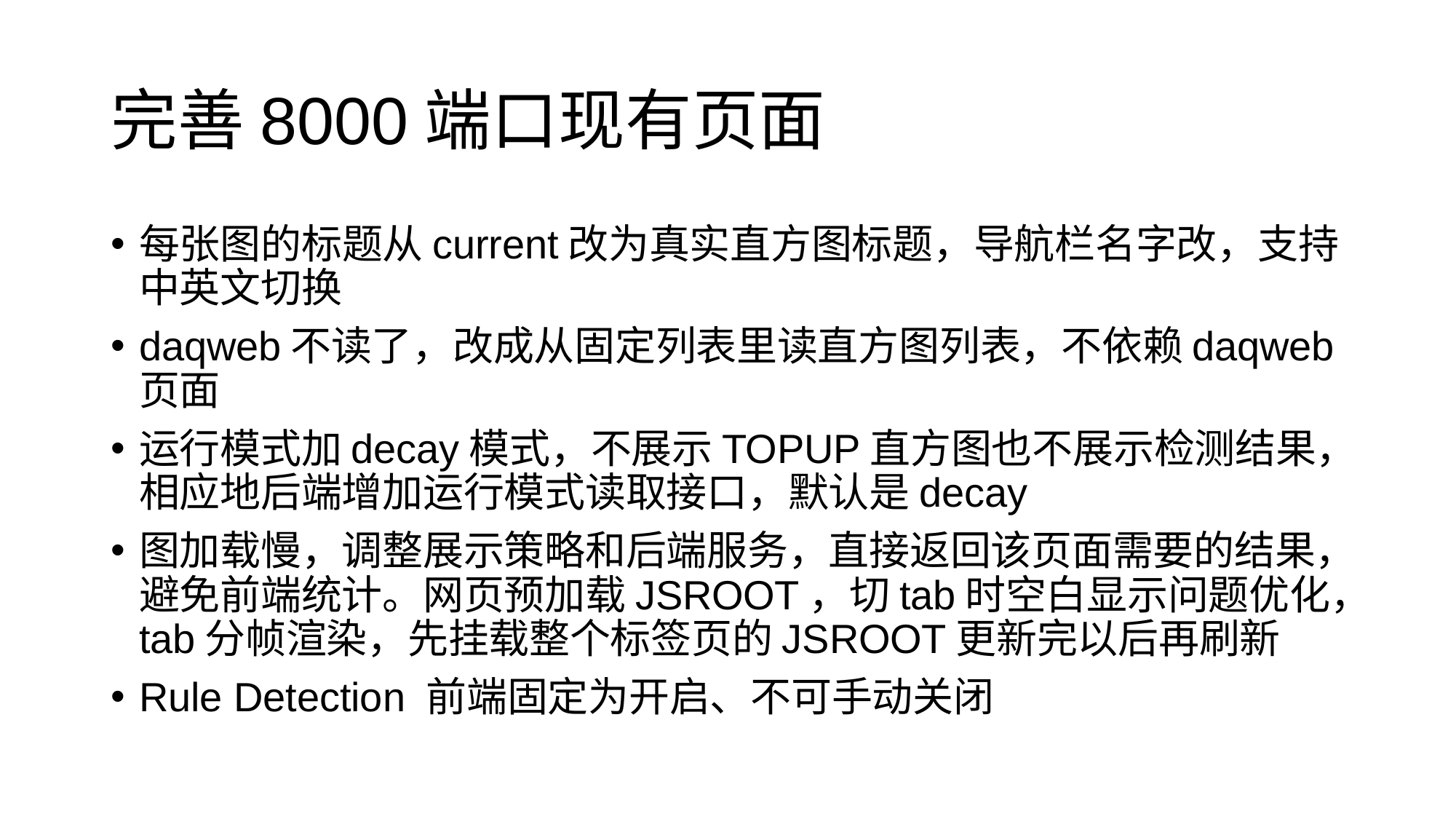

# 完善8000端口现有页面
每张图的标题从current改为真实直方图标题，导航栏名字改，支持中英文切换
daqweb不读了，改成从固定列表里读直方图列表，不依赖daqweb页面
运行模式加decay模式，不展示TOPUP直方图也不展示检测结果，相应地后端增加运行模式读取接口，默认是decay
图加载慢，调整展示策略和后端服务，直接返回该页面需要的结果，避免前端统计。网页预加载JSROOT，切tab时空白显示问题优化，tab分帧渲染，先挂载整个标签页的JSROOT更新完以后再刷新
Rule Detection 前端固定为开启、不可手动关闭